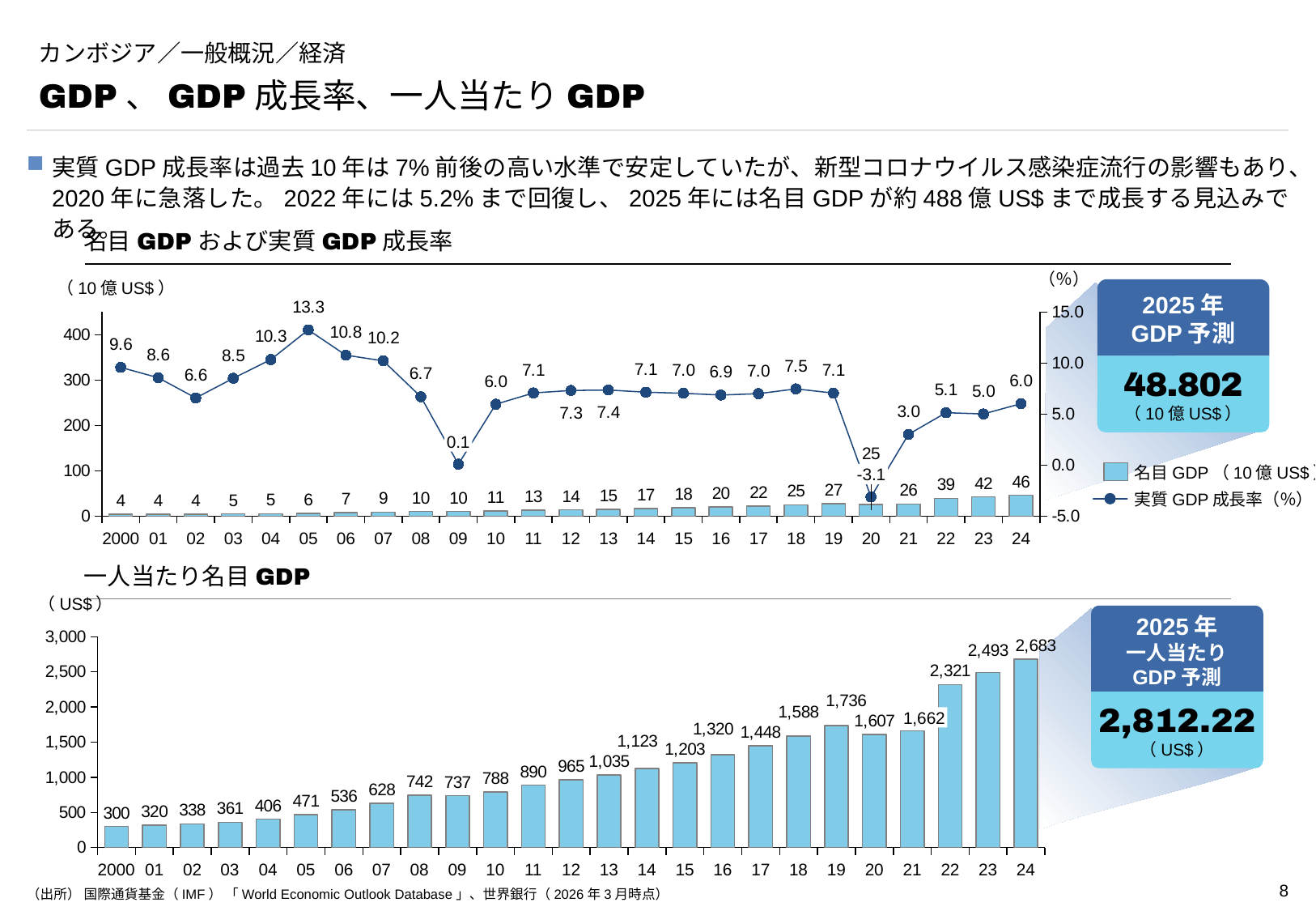

# カンボジア／一般概況／経済
GDP、GDP成長率、一人当たりGDP
実質GDP成長率は過去10年は7%前後の高い水準で安定していたが、新型コロナウイルス感染症流行の影響もあり、2020年に急落した。2022年には5.2%まで回復し、2025年には名目GDPが約488億US$まで成長する見込みである。
名目GDPおよび実質GDP成長率
（％）

### Chart

| Category |  |  |
|---|---|---|
（10億US$）
2025年
GDP予測

48.802
（10億US$）
0.1
名目GDP（10億US$）

-3.1
実質GDP成長率（％）

2000
01
02
03
04
05
06
07
08
09
10
11
12
13
14
15
16
17
18
19
20
21
22
23
24
一人当たり名目GDP
（US$）
2025年
一人当たり
GDP予測

### Chart

| Category |  |
|---|---|
2,812.22
（US$）
1,662
2000
01
02
03
04
05
06
07
08
09
10
11
12
13
14
15
16
17
18
19
20
21
22
23
24
（出所） 国際通貨基金（IMF） 「World Economic Outlook Database」、世界銀行（2026年3月時点）